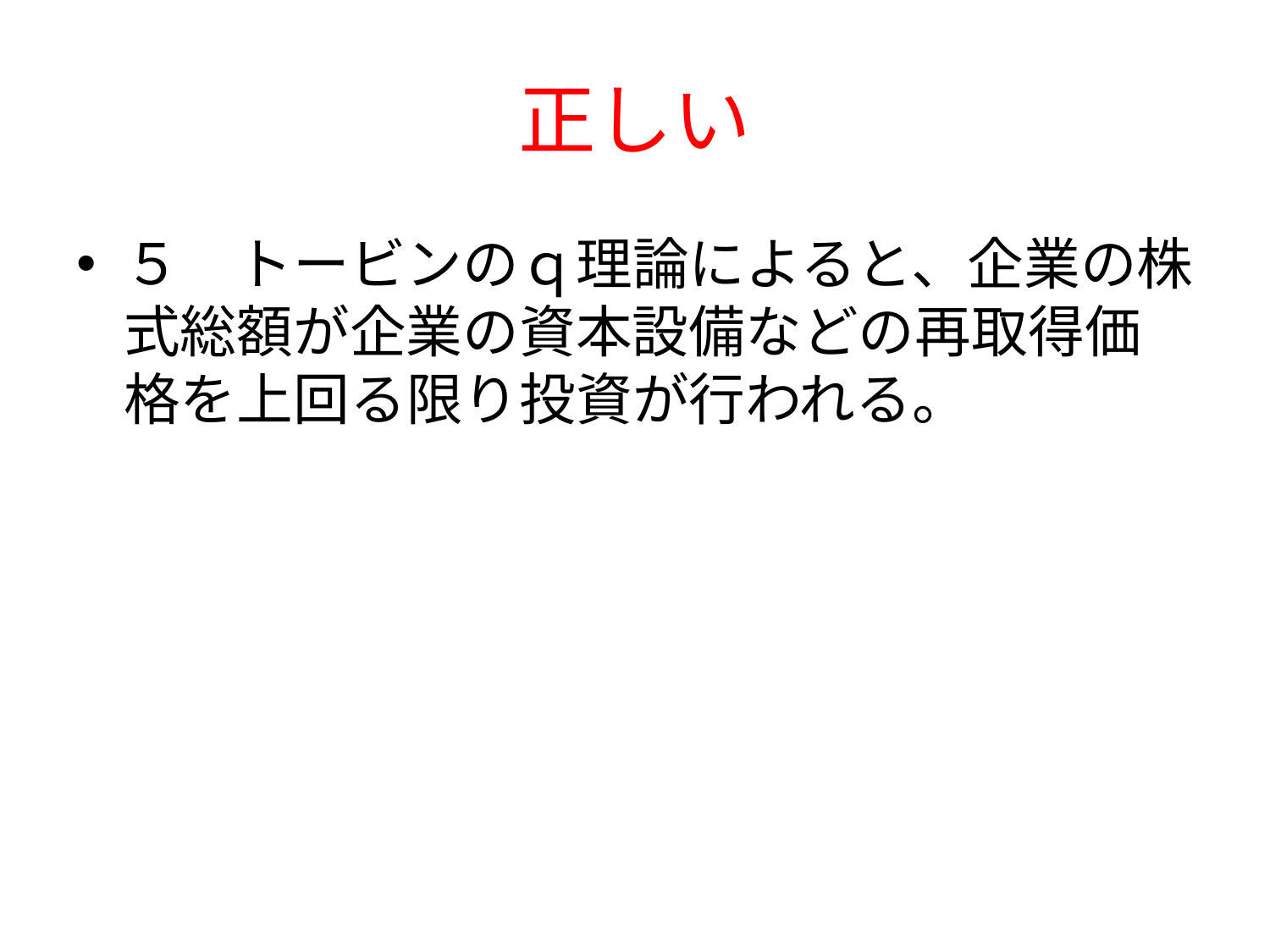

# 正しい
５　トービンのｑ理論によると、企業の株式総額が企業の資本設備などの再取得価格を上回る限り投資が行われる。